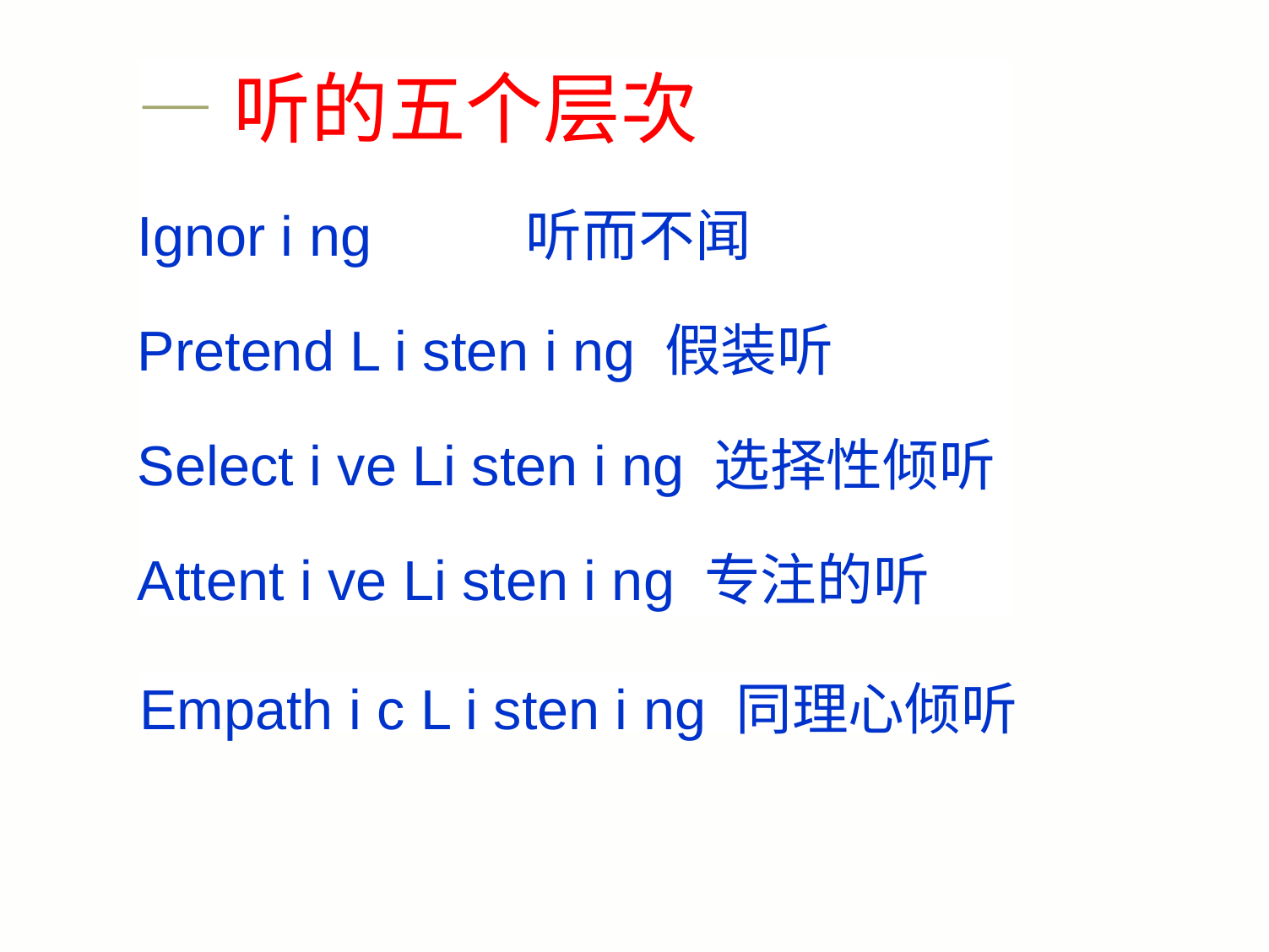

—听的五个层次
Ignor i ng         听而不闻
Pretend L i sten i ng 假装听
Select i ve Li sten i ng 选择性倾听 Attent i ve Li sten i ng 专注的听
Empath i c L i sten i ng 同理心倾听